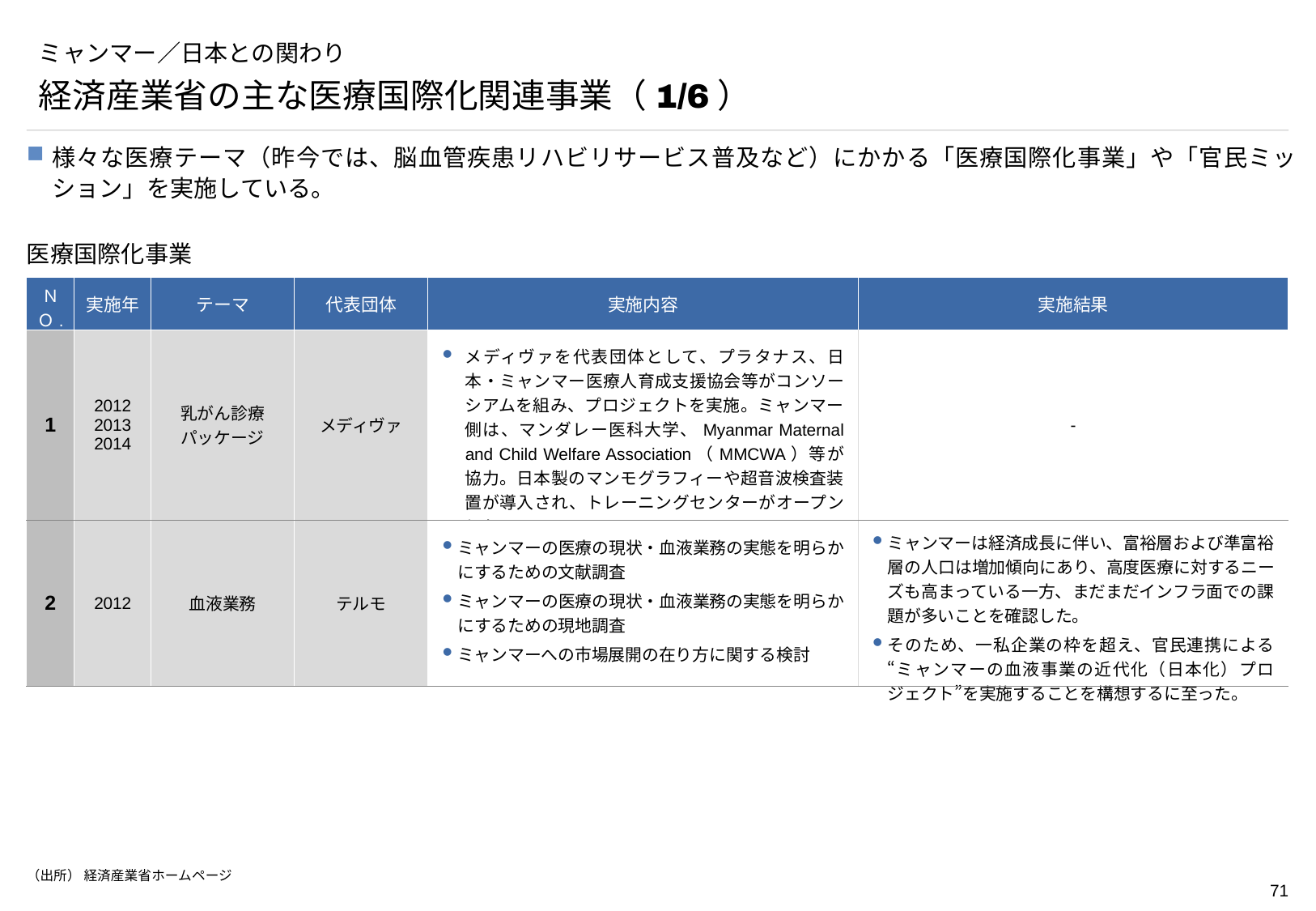

# ミャンマー／日本との関わり
経済産業省の主な医療国際化関連事業（1/6）
様々な医療テーマ（昨今では、脳血管疾患リハビリサービス普及など）にかかる「医療国際化事業」や「官民ミッション」を実施している。
医療国際化事業
| ＮＯ. | 実施年 | テーマ | 代表団体 | 実施内容 | 実施結果 |
| --- | --- | --- | --- | --- | --- |
| 1 | 2012 2013 2014 | 乳がん診療 パッケージ | メディヴァ | メディヴァを代表団体として、プラタナス、日本・ミャンマー医療人育成支援協会等がコンソーシアムを組み、プロジェクトを実施。ミャンマー側は、マンダレー医科大学、Myanmar Maternal and Child Welfare Association（MMCWA）等が協力。日本製のマンモグラフィーや超音波検査装置が導入され、トレーニングセンターがオープンした。 | - |
| 2 | 2012 | 血液業務 | テルモ | ミャンマーの医療の現状・血液業務の実態を明らかにするための文献調査 ミャンマーの医療の現状・血液業務の実態を明らかにするための現地調査 ミャンマーへの市場展開の在り方に関する検討 | ミャンマーは経済成長に伴い、富裕層および準富裕層の人口は増加傾向にあり、高度医療に対するニーズも高まっている一方、まだまだインフラ面での課題が多いことを確認した。 そのため、一私企業の枠を超え、官民連携による“ミャンマーの血液事業の近代化（日本化）プロジェクト”を実施することを構想するに至った。 |
（出所） 経済産業省ホームページ